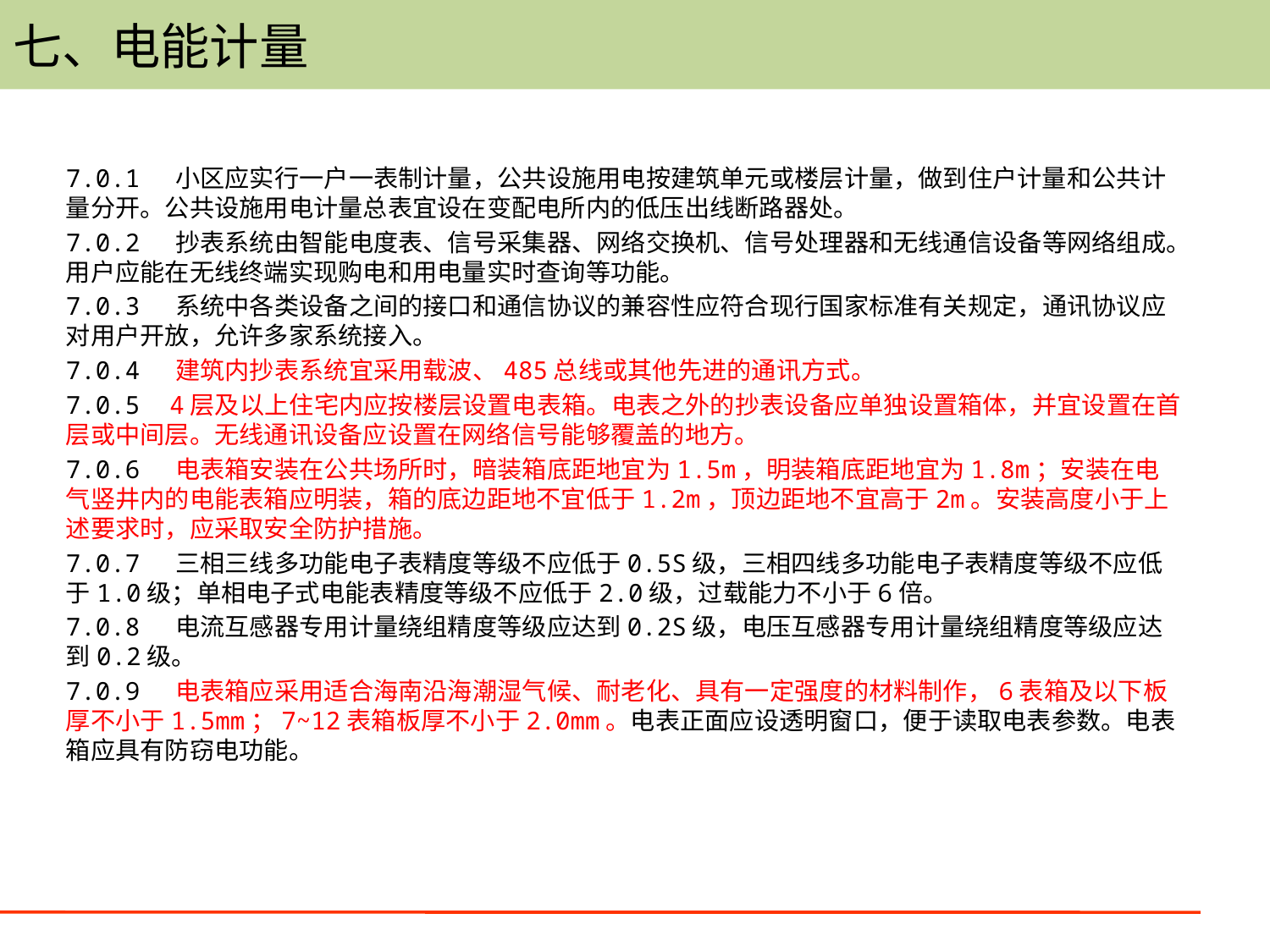

# 七、电能计量
7.0.1  小区应实行一户一表制计量，公共设施用电按建筑单元或楼层计量，做到住户计量和公共计量分开。公共设施用电计量总表宜设在变配电所内的低压出线断路器处。
7.0.2  抄表系统由智能电度表、信号采集器、网络交换机、信号处理器和无线通信设备等网络组成。用户应能在无线终端实现购电和用电量实时查询等功能。
7.0.3  系统中各类设备之间的接口和通信协议的兼容性应符合现行国家标准有关规定，通讯协议应对用户开放，允许多家系统接入。
7.0.4  建筑内抄表系统宜采用载波、485总线或其他先进的通讯方式。
7.0.5  4层及以上住宅内应按楼层设置电表箱。电表之外的抄表设备应单独设置箱体，并宜设置在首层或中间层。无线通讯设备应设置在网络信号能够覆盖的地方。
7.0.6  电表箱安装在公共场所时，暗装箱底距地宜为1.5m，明装箱底距地宜为1.8m；安装在电气竖井内的电能表箱应明装，箱的底边距地不宜低于1.2m，顶边距地不宜高于2m。安装高度小于上述要求时，应采取安全防护措施。
7.0.7  三相三线多功能电子表精度等级不应低于0.5S级，三相四线多功能电子表精度等级不应低于1.0级；单相电子式电能表精度等级不应低于2.0级，过载能力不小于6倍。
7.0.8  电流互感器专用计量绕组精度等级应达到0.2S级，电压互感器专用计量绕组精度等级应达到0.2级。
7.0.9  电表箱应采用适合海南沿海潮湿气候、耐老化、具有一定强度的材料制作，6表箱及以下板厚不小于1.5mm；7~12表箱板厚不小于2.0mm。电表正面应设透明窗口，便于读取电表参数。电表箱应具有防窃电功能。